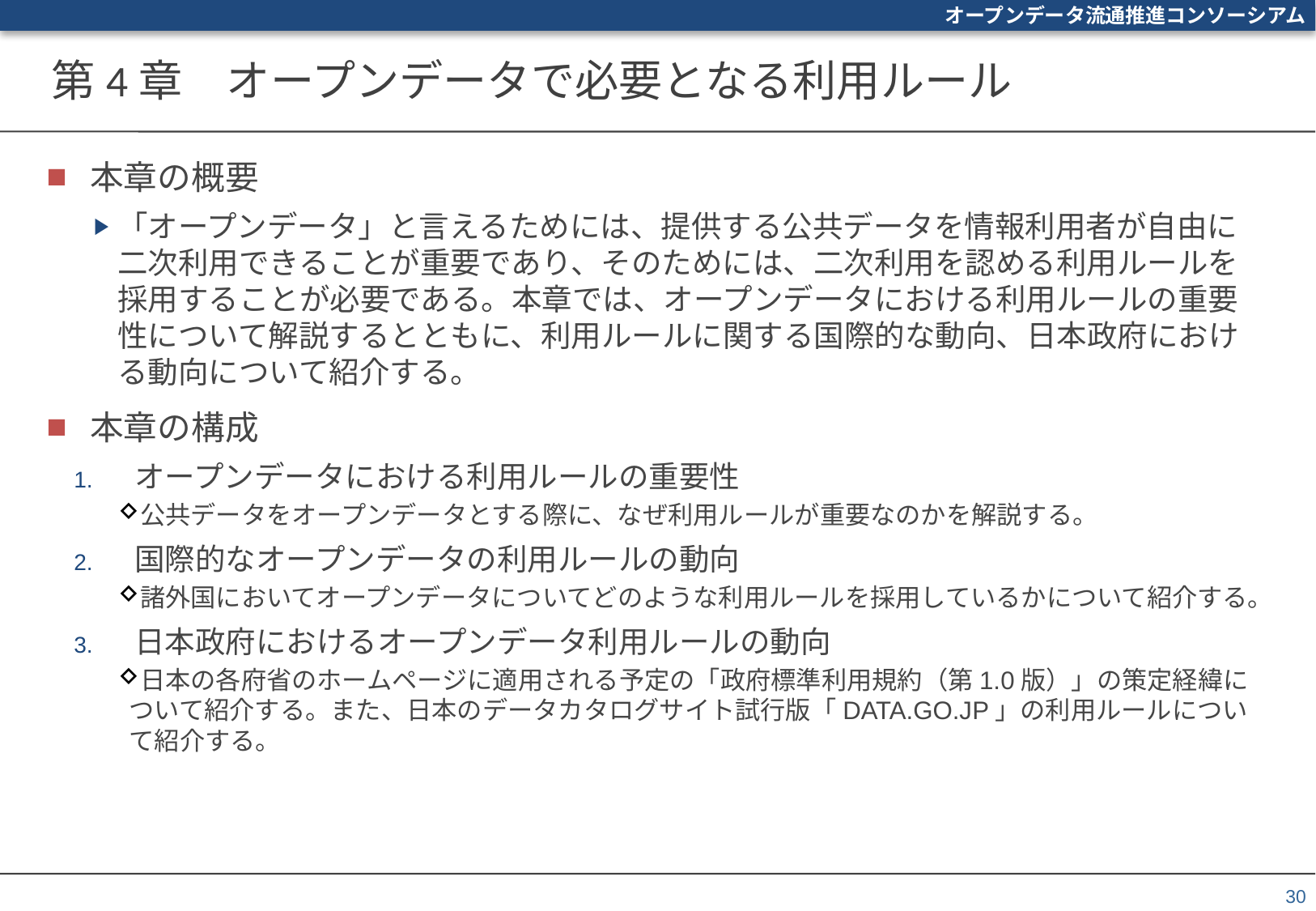

# 第4章　オープンデータで必要となる利用ルール
本章の概要
「オープンデータ」と言えるためには、提供する公共データを情報利用者が自由に二次利用できることが重要であり、そのためには、二次利用を認める利用ルールを採用することが必要である。本章では、オープンデータにおける利用ルールの重要性について解説するとともに、利用ルールに関する国際的な動向、日本政府における動向について紹介する。
本章の構成
オープンデータにおける利用ルールの重要性
公共データをオープンデータとする際に、なぜ利用ルールが重要なのかを解説する。
国際的なオープンデータの利用ルールの動向
諸外国においてオープンデータについてどのような利用ルールを採用しているかについて紹介する。
日本政府におけるオープンデータ利用ルールの動向
日本の各府省のホームページに適用される予定の「政府標準利用規約（第1.0版）」の策定経緯について紹介する。また、日本のデータカタログサイト試行版「DATA.GO.JP」の利用ルールについて紹介する。
30